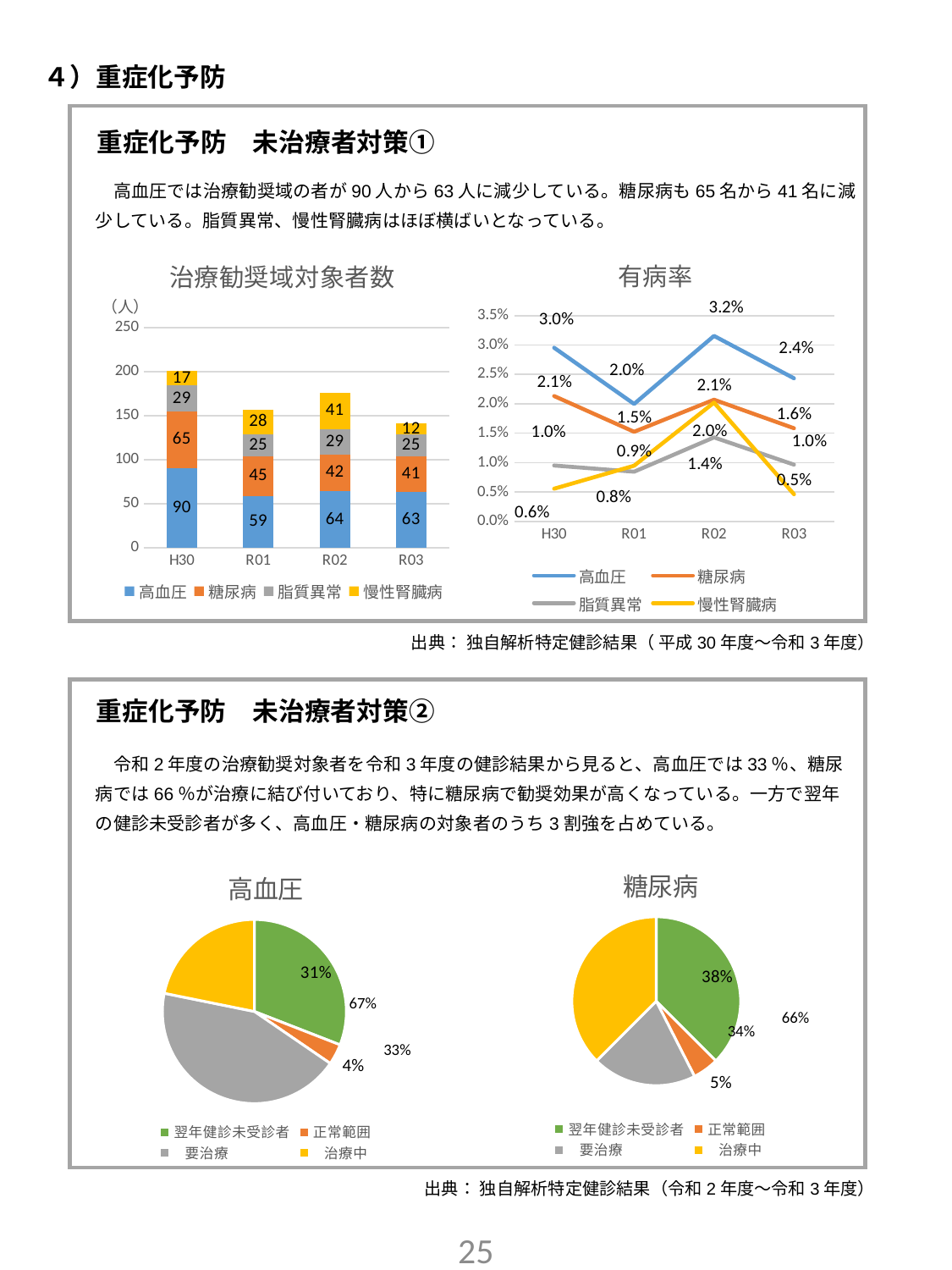

４）重症化予防

重症化予防　未治療者対策①
　高血圧では治療勧奨域の者が90人から63人に減少している。糖尿病も65名から41名に減少している。脂質異常、慢性腎臓病はほぼ横ばいとなっている。

### Chart: 有病率

| Category | 高血圧 | 糖尿病 | 脂質異常 | 慢性腎臓病 |
|---|---|---|---|---|
| H30 | 0.029537249753856253 | 0.02133245815556285 | 0.009517558254020347 | 0.005579258286839514 |
| R01 | 0.019993222636394442 | 0.015249068112504236 | 0.008471704506946797 | 0.009488309047780414 |
| R02 | 0.03155818540433925 | 0.020710059171597635 | 0.014299802761341223 | 0.02021696252465483 |
| R03 | 0.02435253189022033 | 0.015848473134905297 | 0.009663703131039814 | 0.004638577502899111 |

### Chart: 治療勧奨域対象者数

| Category | 高血圧 | 糖尿病 | 脂質異常 | 慢性腎臓病 |
|---|---|---|---|---|
| H30 | 90.0 | 65.0 | 29.0 | 17.0 |
| R01 | 59.0 | 45.0 | 25.0 | 28.0 |
| R02 | 64.0 | 42.0 | 29.0 | 41.0 |
| R03 | 63.0 | 41.0 | 25.0 | 12.0 |
出典： 独自解析特定健診結果（ 平成30年度～令和3年度）

重症化予防　未治療者対策②
　令和2年度の治療勧奨対象者を令和3年度の健診結果から見ると、高血圧では33％、糖尿病では66％が治療に結び付いており、特に糖尿病で勧奨効果が高くなっている。一方で翌年の健診未受診者が多く、高血圧・糖尿病の対象者のうち3割強を占めている。

[unsupported chart]

66%
34%

[unsupported chart]

67%
33%
出典： 独自解析特定健診結果（令和2年度～令和3年度）
25